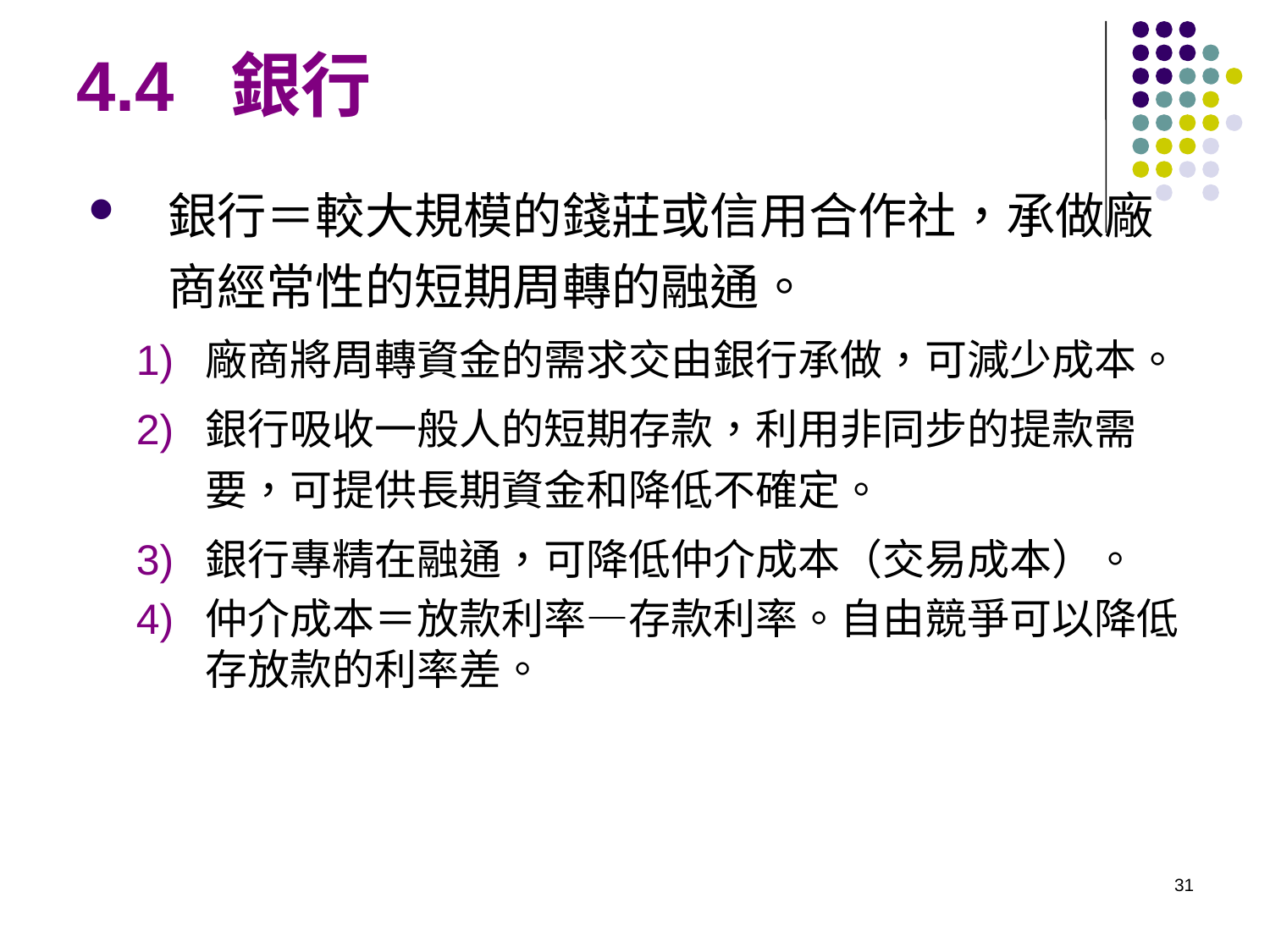

# 4.4  銀行
銀行＝較大規模的錢莊或信用合作社，承做廠商經常性的短期周轉的融通。
廠商將周轉資金的需求交由銀行承做，可減少成本。
銀行吸收一般人的短期存款，利用非同步的提款需要，可提供長期資金和降低不確定。
銀行專精在融通，可降低仲介成本（交易成本）。
仲介成本＝放款利率—存款利率。自由競爭可以降低存放款的利率差。
31